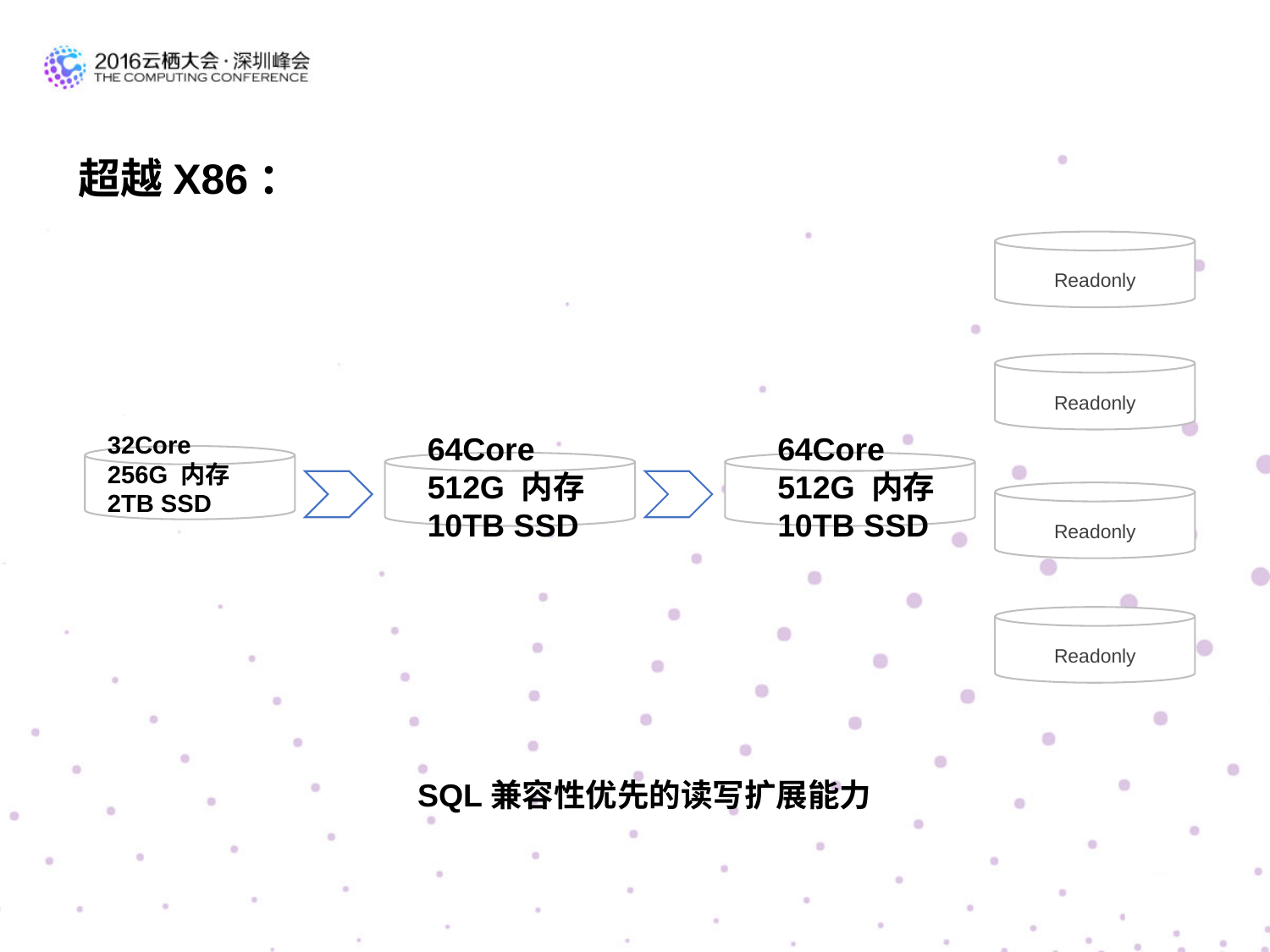

超越X86：
Readonly
Readonly
64Core
512G 内存
10TB SSD
64Core
512G 内存
10TB SSD
32Core
256G 内存
2TB SSD

Readonly
Readonly
SQL兼容性优先的读写扩展能力